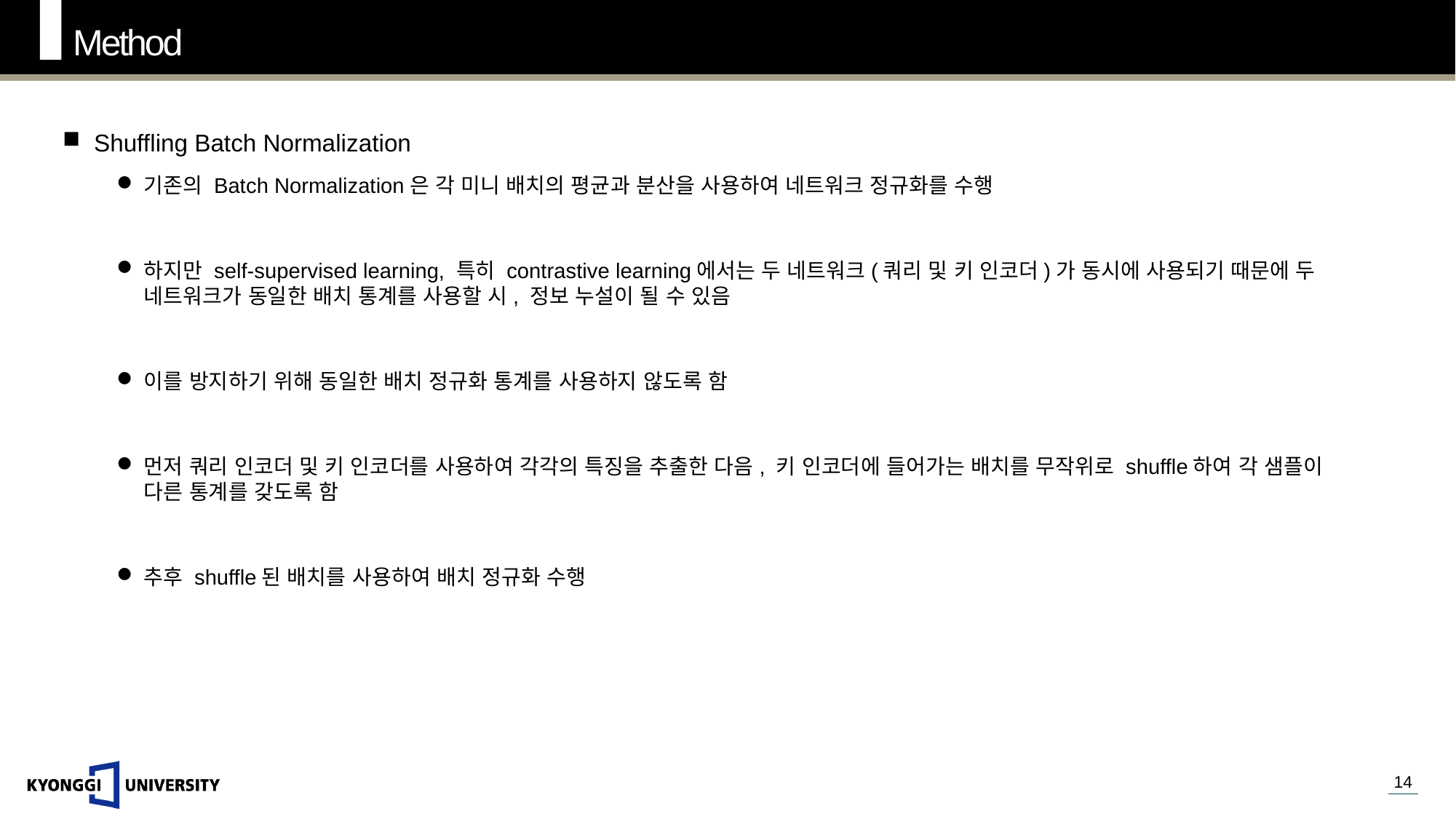

Method
Shuffling Batch Normalization
기존의 Batch Normalization은 각 미니 배치의 평균과 분산을 사용하여 네트워크 정규화를 수행

하지만 self-supervised learning, 특히 contrastive learning에서는 두 네트워크(쿼리 및 키 인코더)가 동시에 사용되기 때문에 두 네트워크가 동일한 배치 통계를 사용할 시, 정보 누설이 될 수 있음

이를 방지하기 위해 동일한 배치 정규화 통계를 사용하지 않도록 함

먼저 쿼리 인코더 및 키 인코더를 사용하여 각각의 특징을 추출한 다음, 키 인코더에 들어가는 배치를 무작위로 shuffle하여 각 샘플이 다른 통계를 갖도록 함

추후 shuffle된 배치를 사용하여 배치 정규화 수행